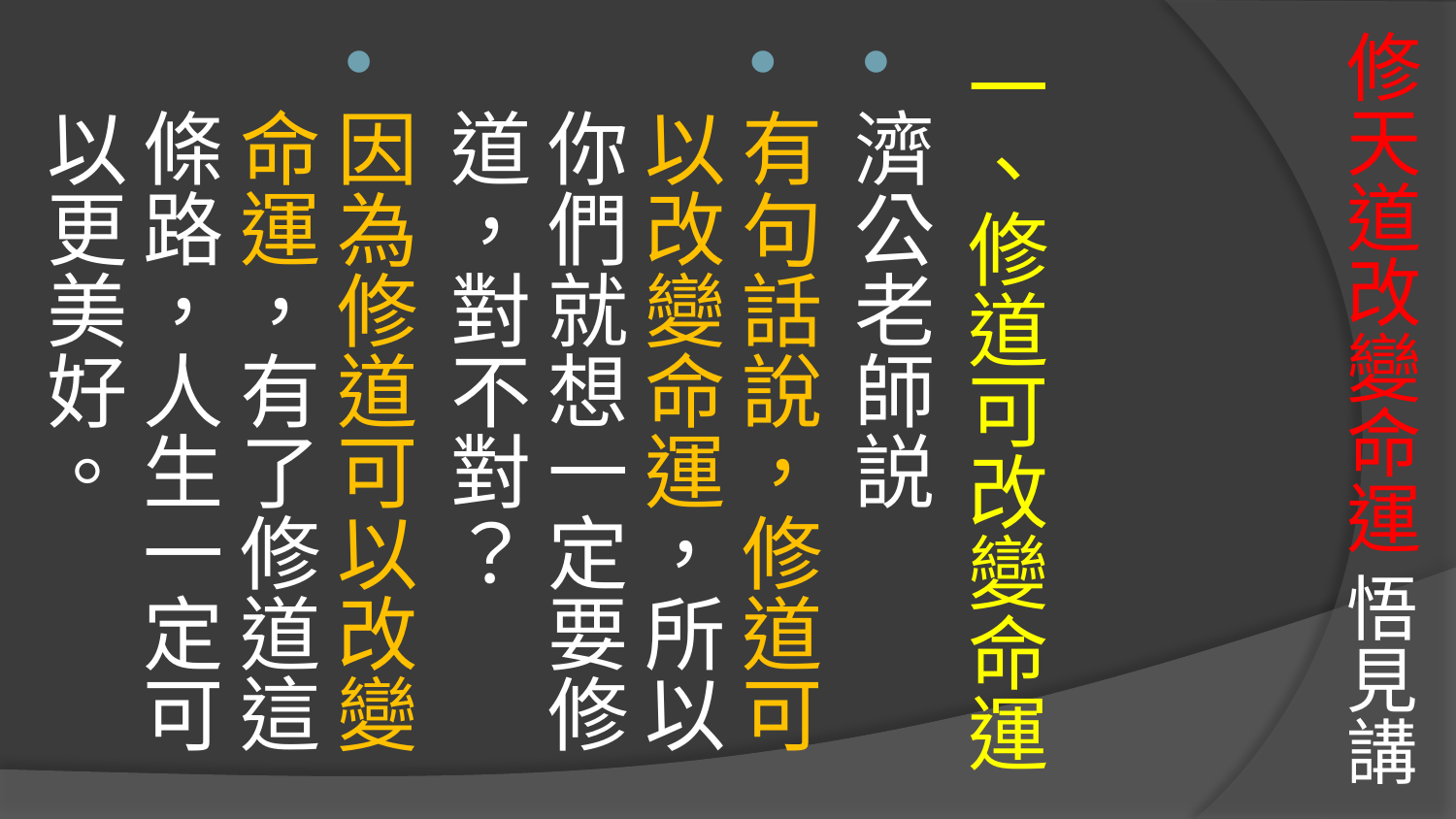

# 修天道改變命運 悟見講
一、修道可改變命運
濟公老師説
有句話說，修道可以改變命運，所以你們就想一定要修道，對不對？
因為修道可以改變命運，有了修道這條路，人生一定可以更美好。